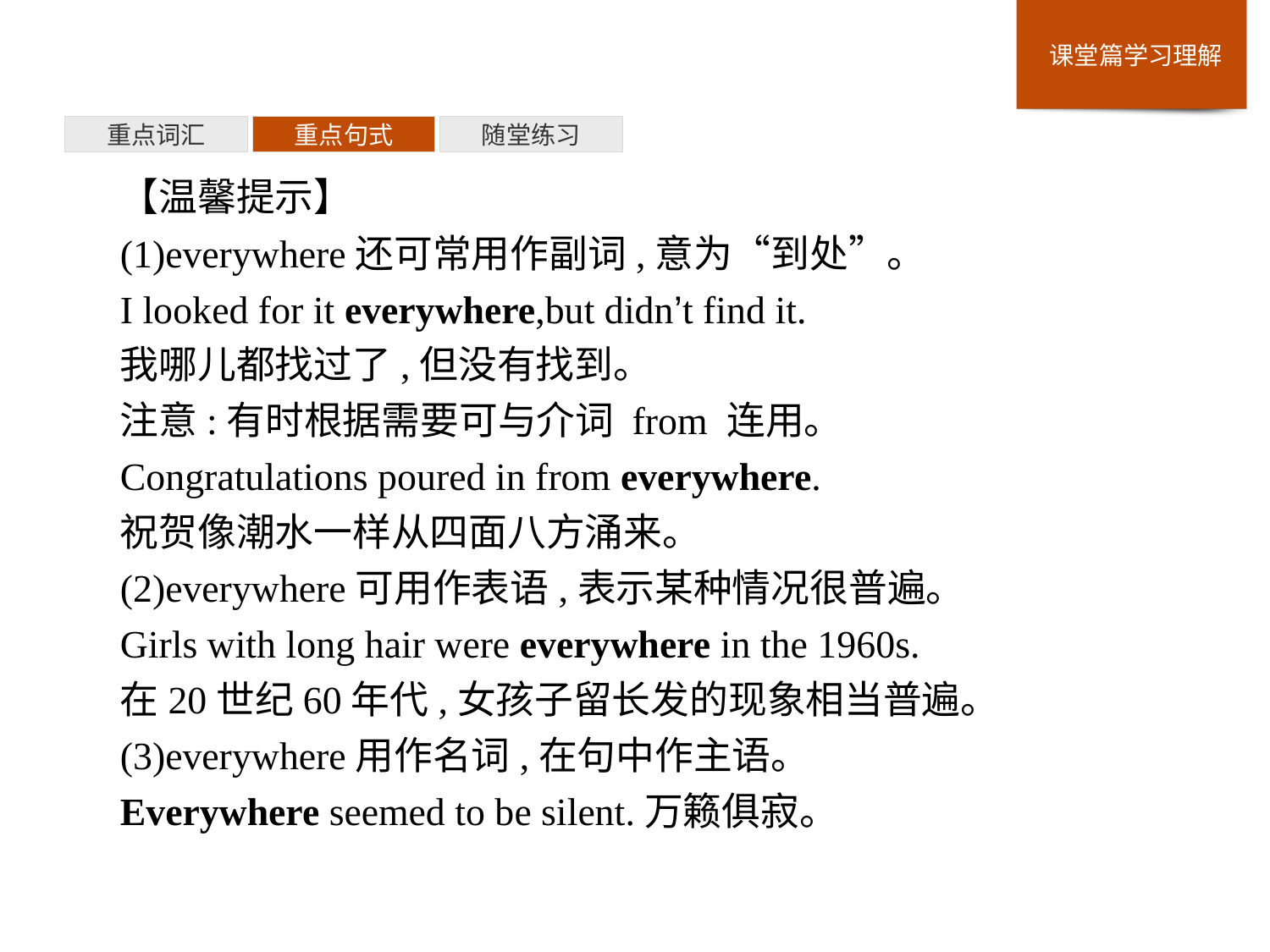

重点词汇
重点句式
随堂练习
【温馨提示】
(1)everywhere还可常用作副词,意为“到处”。
I looked for it everywhere,but didn’t find it.
我哪儿都找过了,但没有找到。
注意:有时根据需要可与介词 from 连用。
Congratulations poured in from everywhere.
祝贺像潮水一样从四面八方涌来。
(2)everywhere可用作表语,表示某种情况很普遍。
Girls with long hair were everywhere in the 1960s.
在20世纪60年代,女孩子留长发的现象相当普遍。
(3)everywhere用作名词,在句中作主语。
Everywhere seemed to be silent.万籁俱寂。